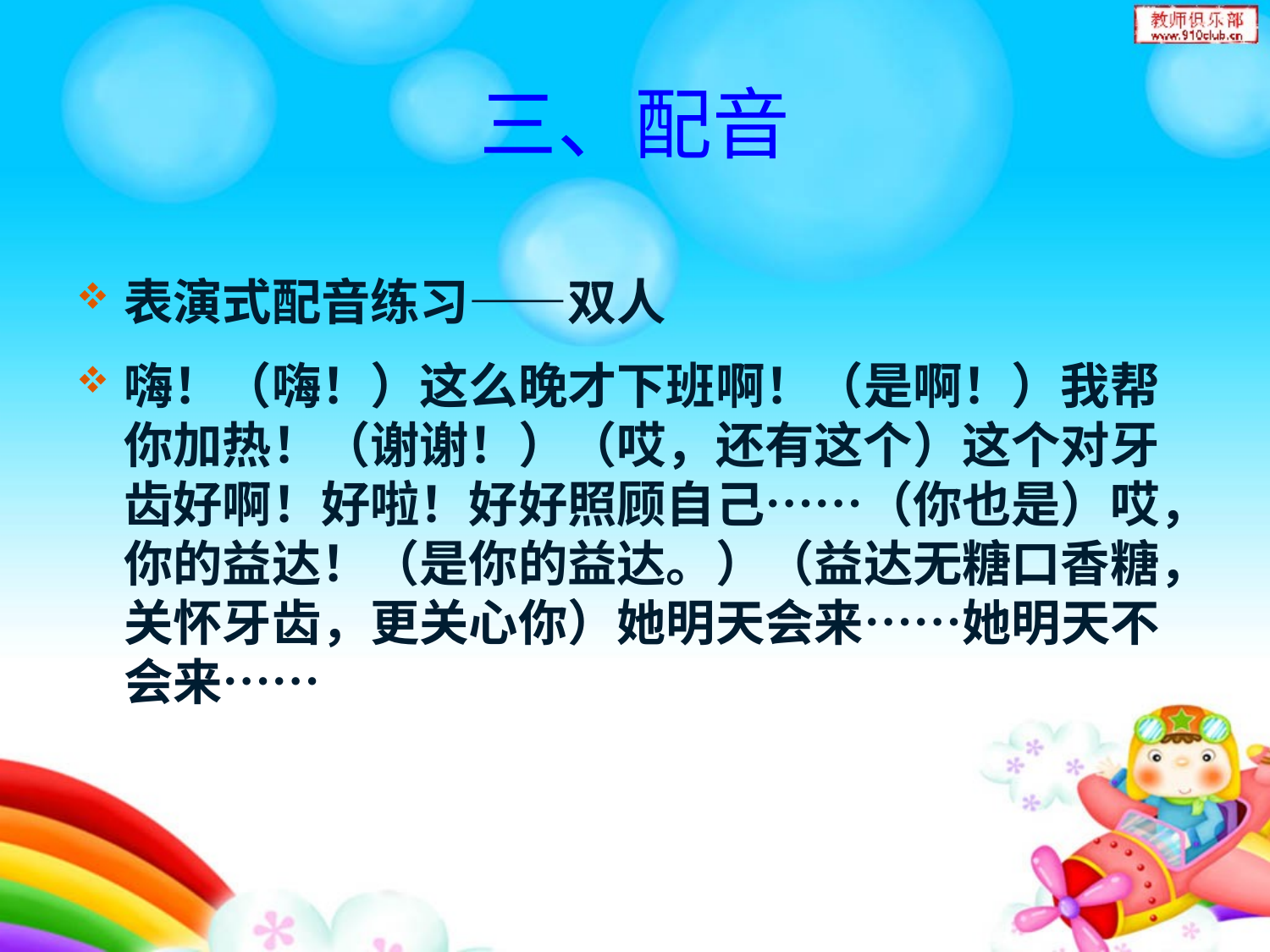

# 三、配音
表演式配音练习——双人
嗨！（嗨！）这么晚才下班啊！（是啊！）我帮你加热！（谢谢！）（哎，还有这个）这个对牙齿好啊！好啦！好好照顾自己……（你也是）哎，你的益达！（是你的益达。）（益达无糖口香糖，关怀牙齿，更关心你）她明天会来……她明天不会来……